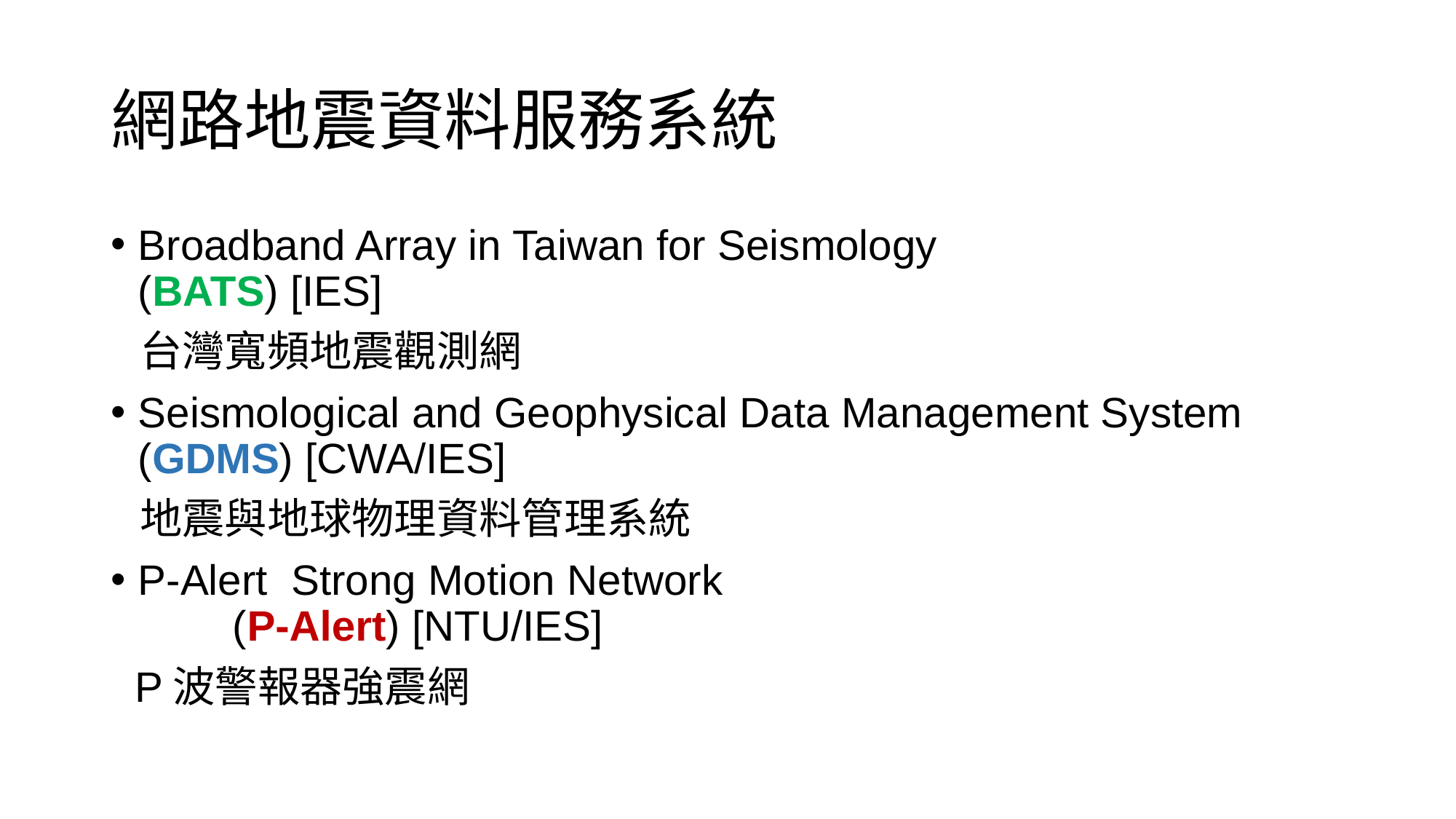

# 網路地震資料服務系統
Broadband Array in Taiwan for Seismology                        (BATS) [IES]
  台灣寬頻地震觀測網
Seismological and Geophysical Data Management System (GDMS) [CWA/IES]
  地震與地球物理資料管理系統
P-Alert  Strong Motion Network                                                             (P-Alert) [NTU/IES]
  P波警報器強震網